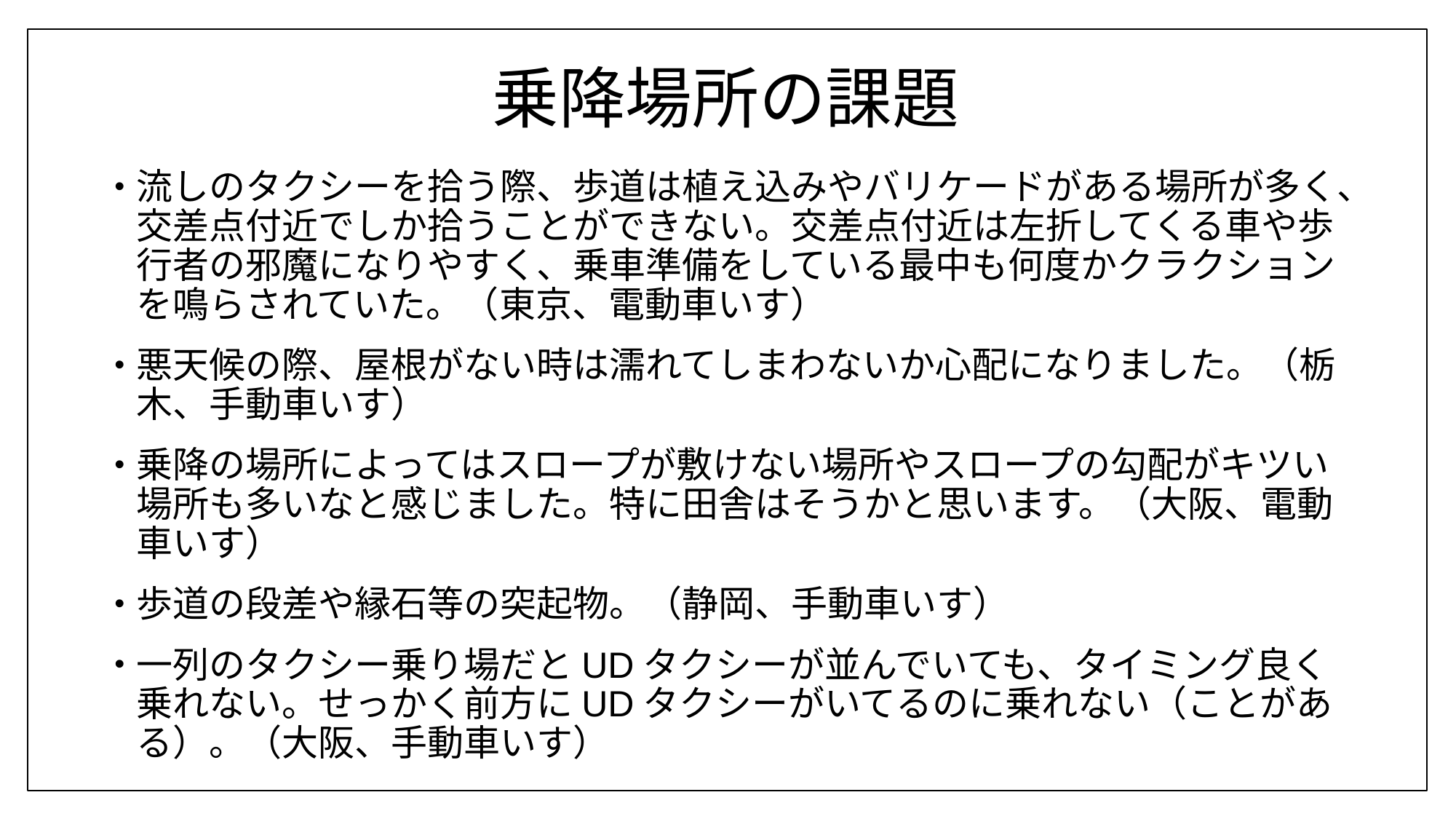

# 乗降場所の課題
流しのタクシーを拾う際、歩道は植え込みやバリケードがある場所が多く、交差点付近でしか拾うことができない。交差点付近は左折してくる車や歩行者の邪魔になりやすく、乗車準備をしている最中も何度かクラクションを鳴らされていた。（東京、電動車いす）
悪天候の際、屋根がない時は濡れてしまわないか心配になりました。（栃木、手動車いす）
乗降の場所によってはスロープが敷けない場所やスロープの勾配がキツい場所も多いなと感じました。特に田舎はそうかと思います。（大阪、電動車いす）
歩道の段差や縁石等の突起物。（静岡、手動車いす）
一列のタクシー乗り場だとUDタクシーが並んでいても、タイミング良く乗れない。せっかく前方にUDタクシーがいてるのに乗れない（ことがある）。（大阪、手動車いす）